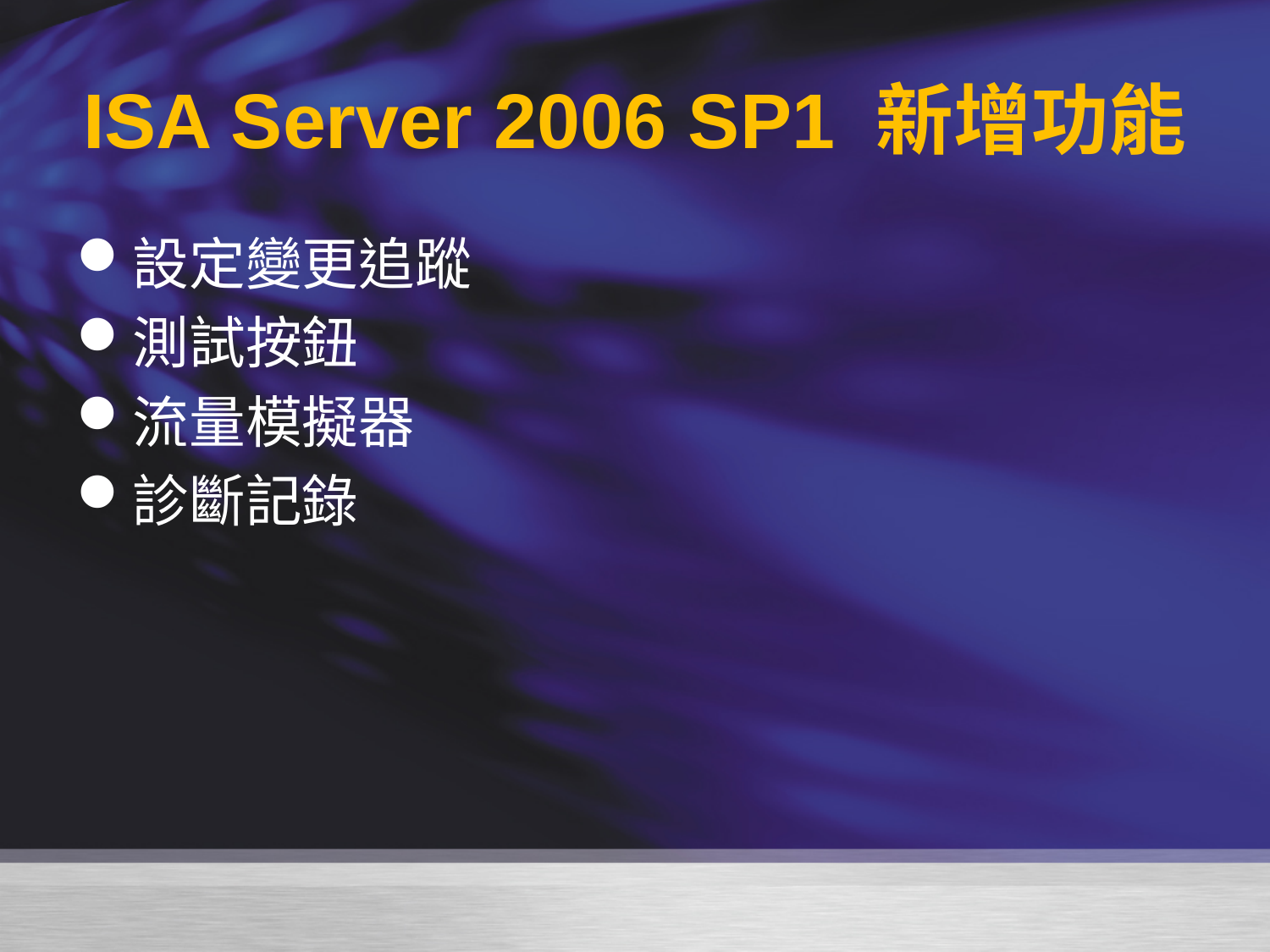

# ISA Server 2006 SP1 新增功能
設定變更追蹤
測試按鈕
流量模擬器
診斷記錄